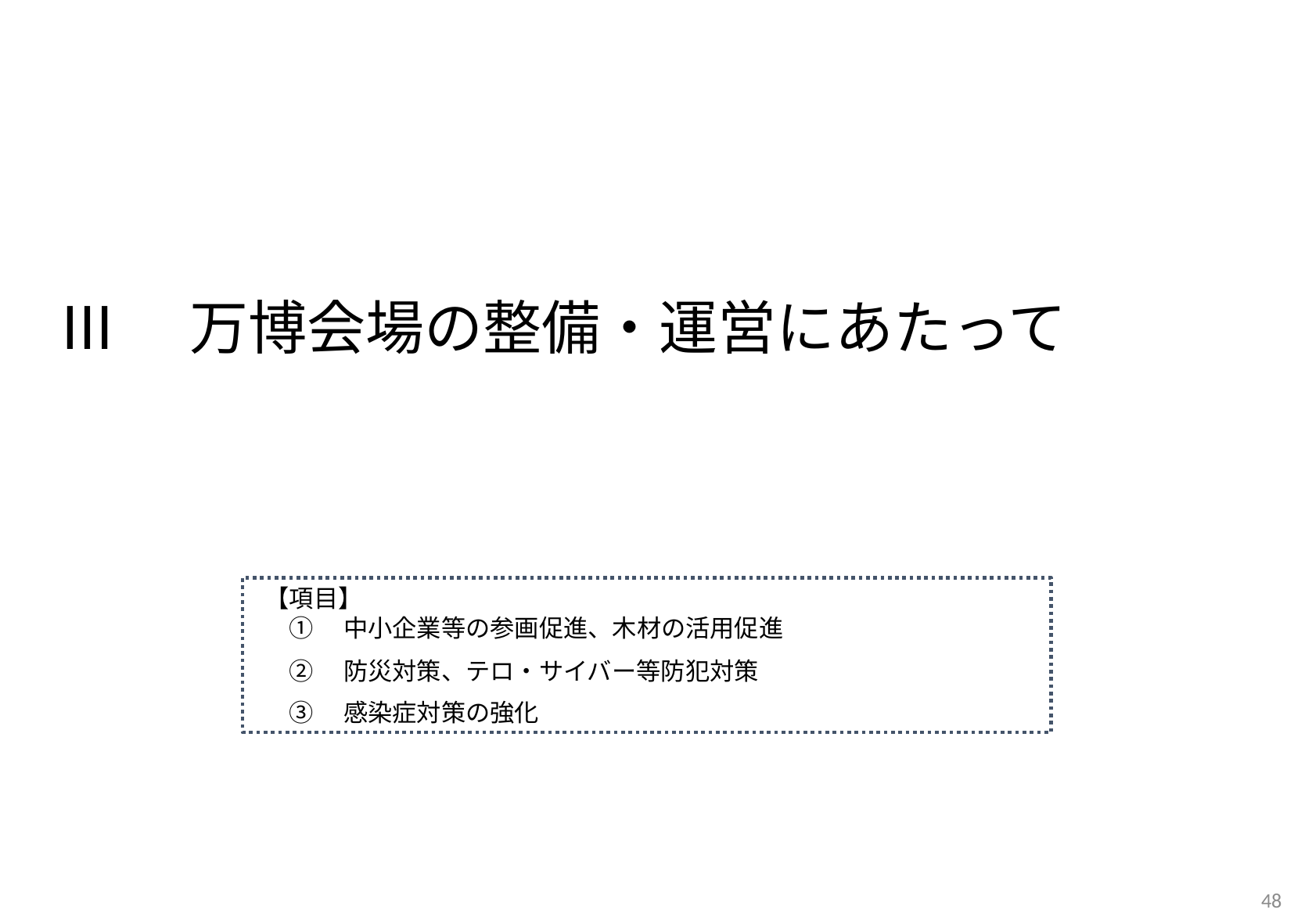

Ⅲ　万博会場の整備・運営にあたって
【項目】
①　中小企業等の参画促進、木材の活用促進

②　防災対策、テロ・サイバー等防犯対策

③　感染症対策の強化
48